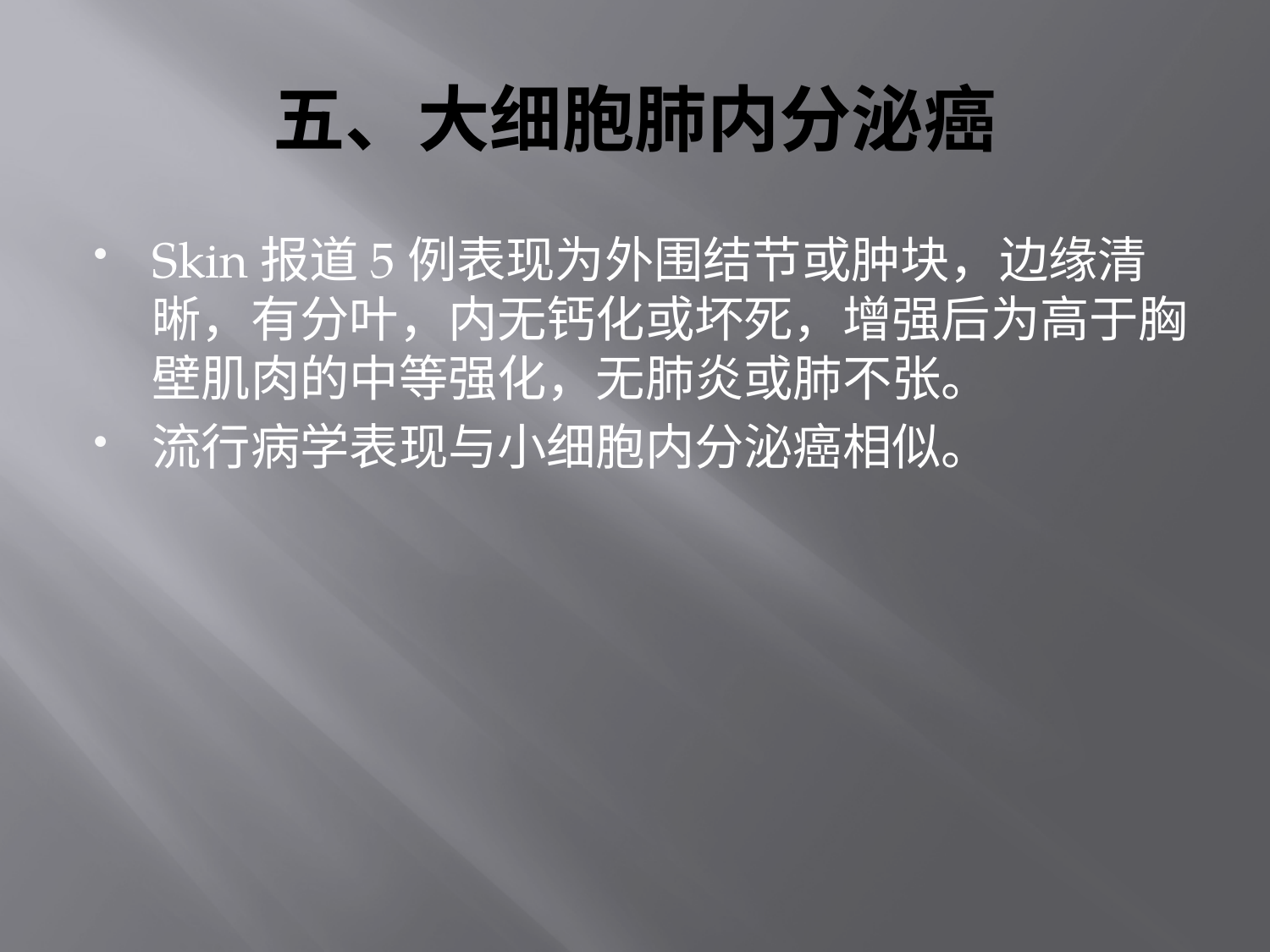

# 五、大细胞肺内分泌癌
Skin报道5例表现为外围结节或肿块，边缘清晰，有分叶，内无钙化或坏死，增强后为高于胸壁肌肉的中等强化，无肺炎或肺不张。
流行病学表现与小细胞内分泌癌相似。